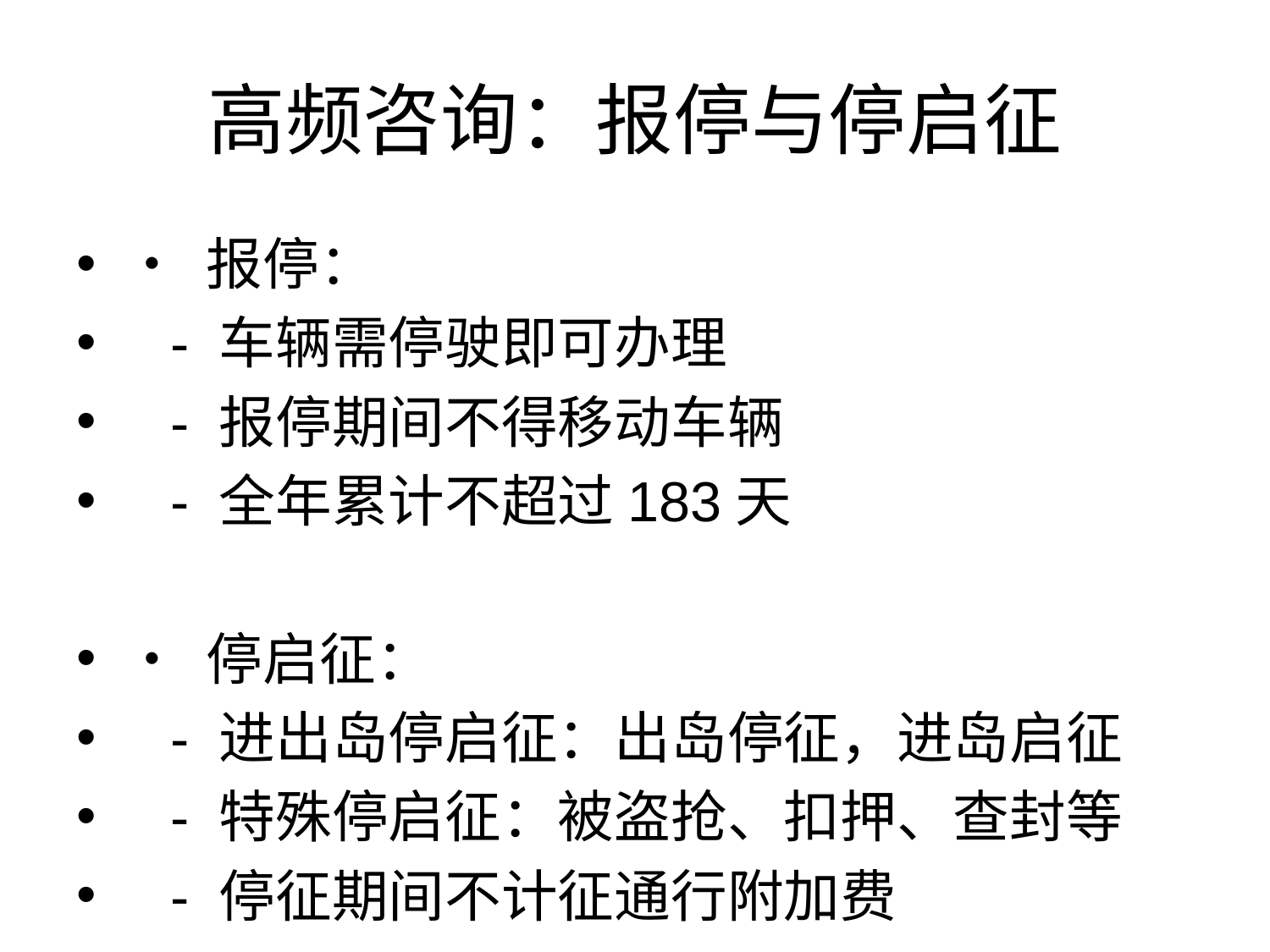

# 高频咨询：报停与停启征
• 报停：
   - 车辆需停驶即可办理
   - 报停期间不得移动车辆
   - 全年累计不超过183天

• 停启征：
   - 进出岛停启征：出岛停征，进岛启征
   - 特殊停启征：被盗抢、扣押、查封等
   - 停征期间不计征通行附加费